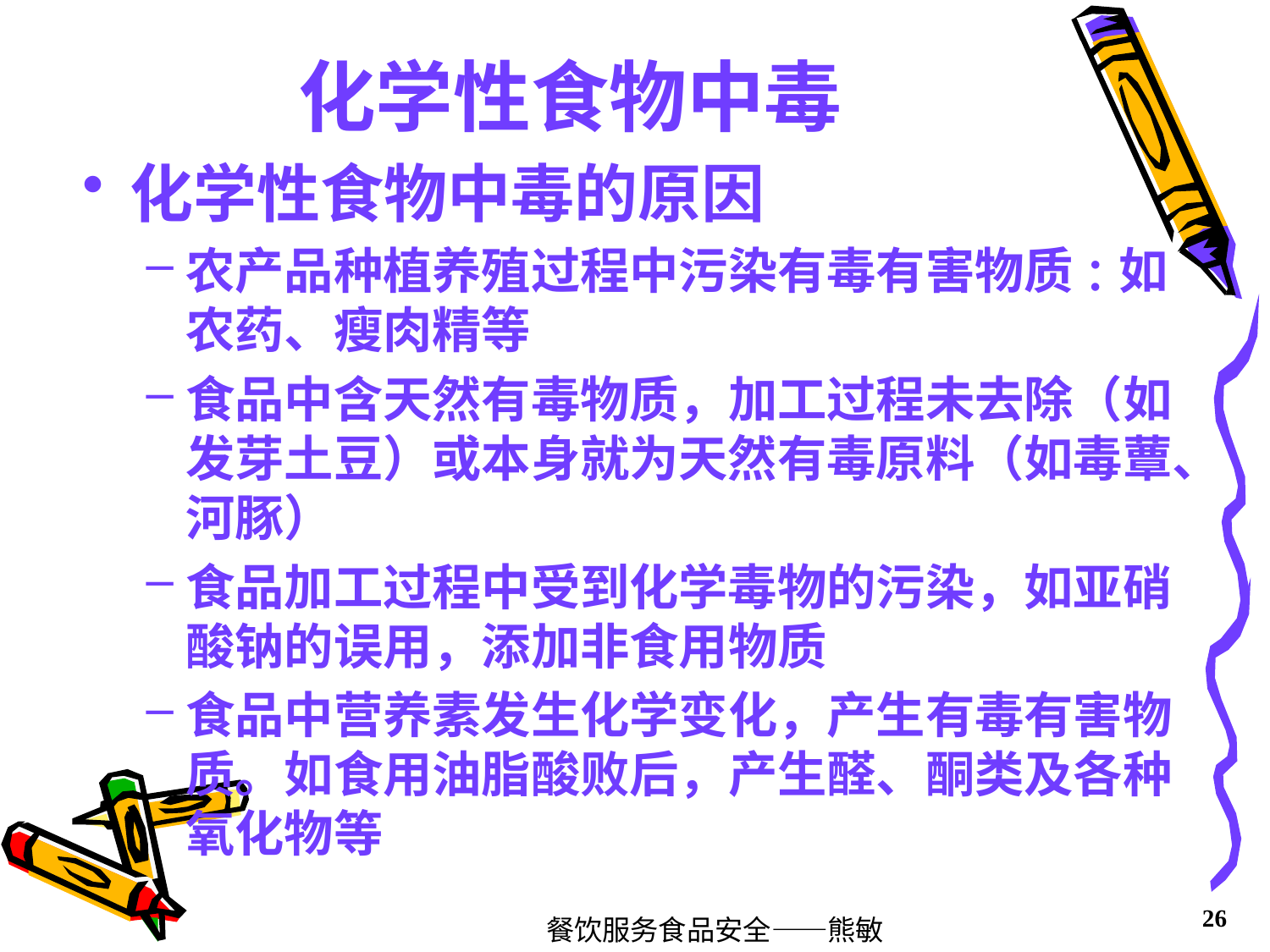

# 化学性食物中毒
化学性食物中毒的原因
农产品种植养殖过程中污染有毒有害物质:如农药、瘦肉精等
食品中含天然有毒物质，加工过程未去除（如发芽土豆）或本身就为天然有毒原料（如毒蕈、河豚）
食品加工过程中受到化学毒物的污染，如亚硝酸钠的误用，添加非食用物质
食品中营养素发生化学变化，产生有毒有害物质。如食用油脂酸败后，产生醛、酮类及各种氧化物等
26

餐饮服务食品安全——熊敏